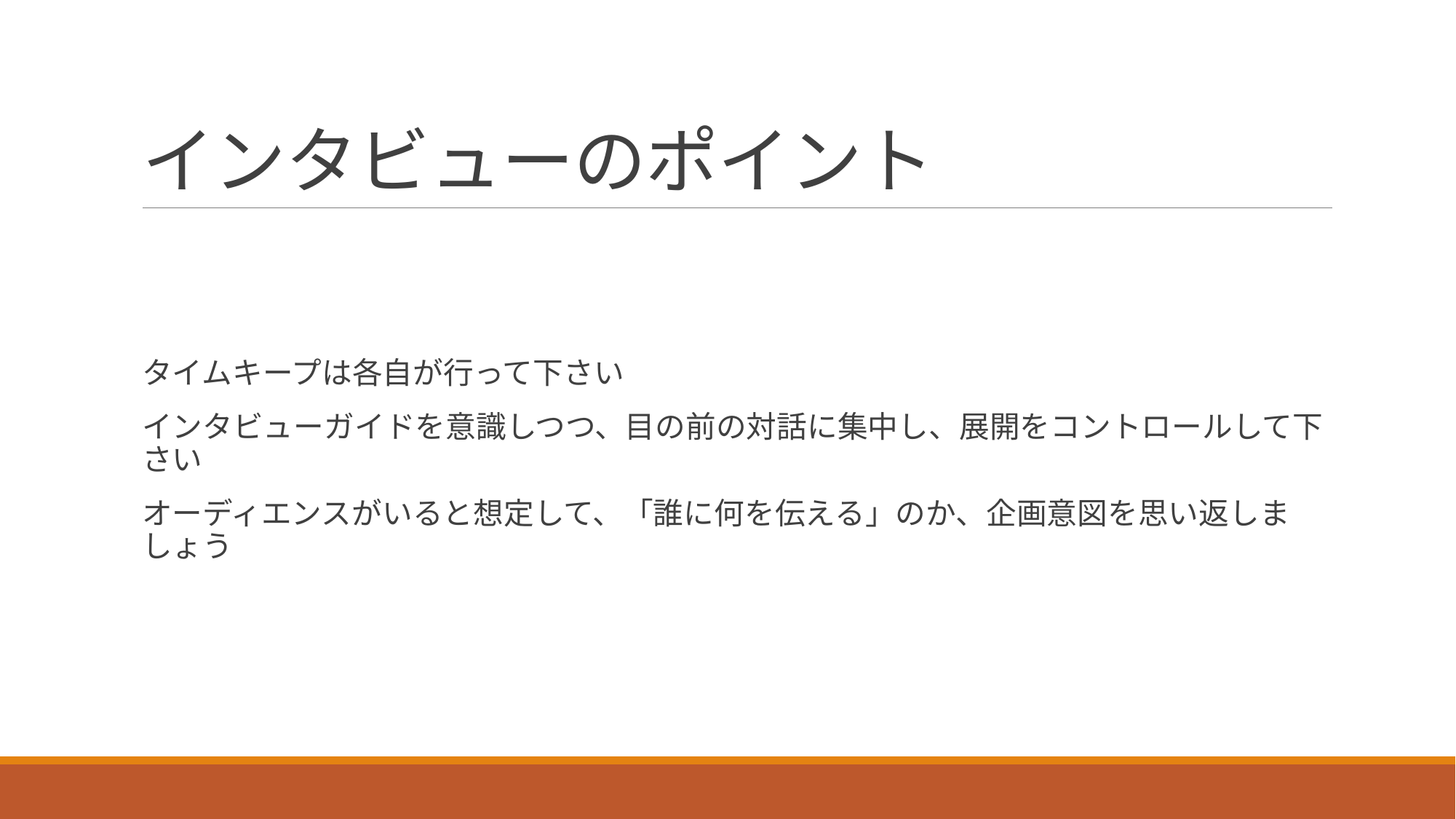

# インタビューのポイント
タイムキープは各自が行って下さい
インタビューガイドを意識しつつ、目の前の対話に集中し、展開をコントロールして下さい
オーディエンスがいると想定して、「誰に何を伝える」のか、企画意図を思い返しましょう